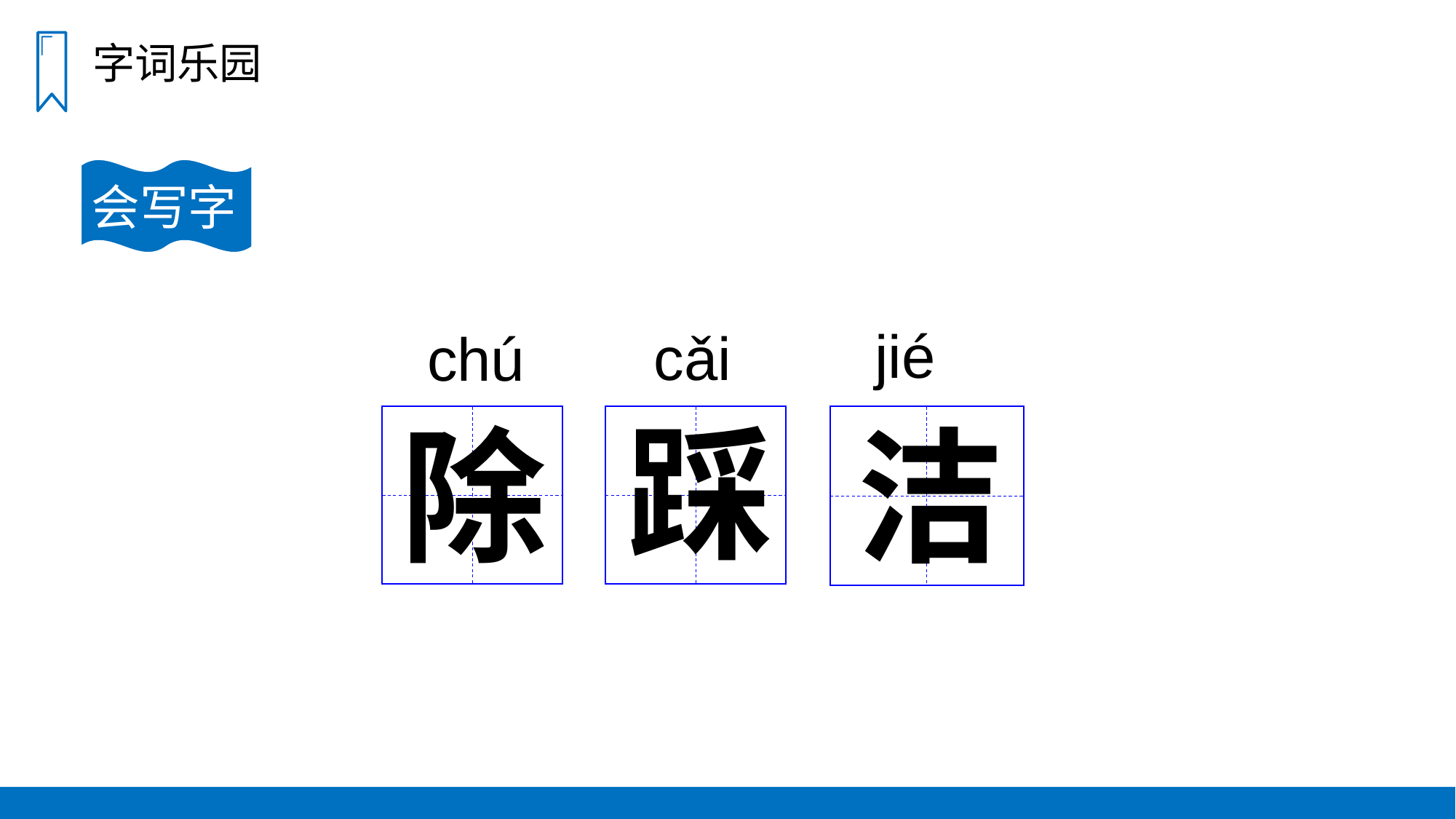

字词乐园
会写字
jié
cǎi
chú
踩
除
洁